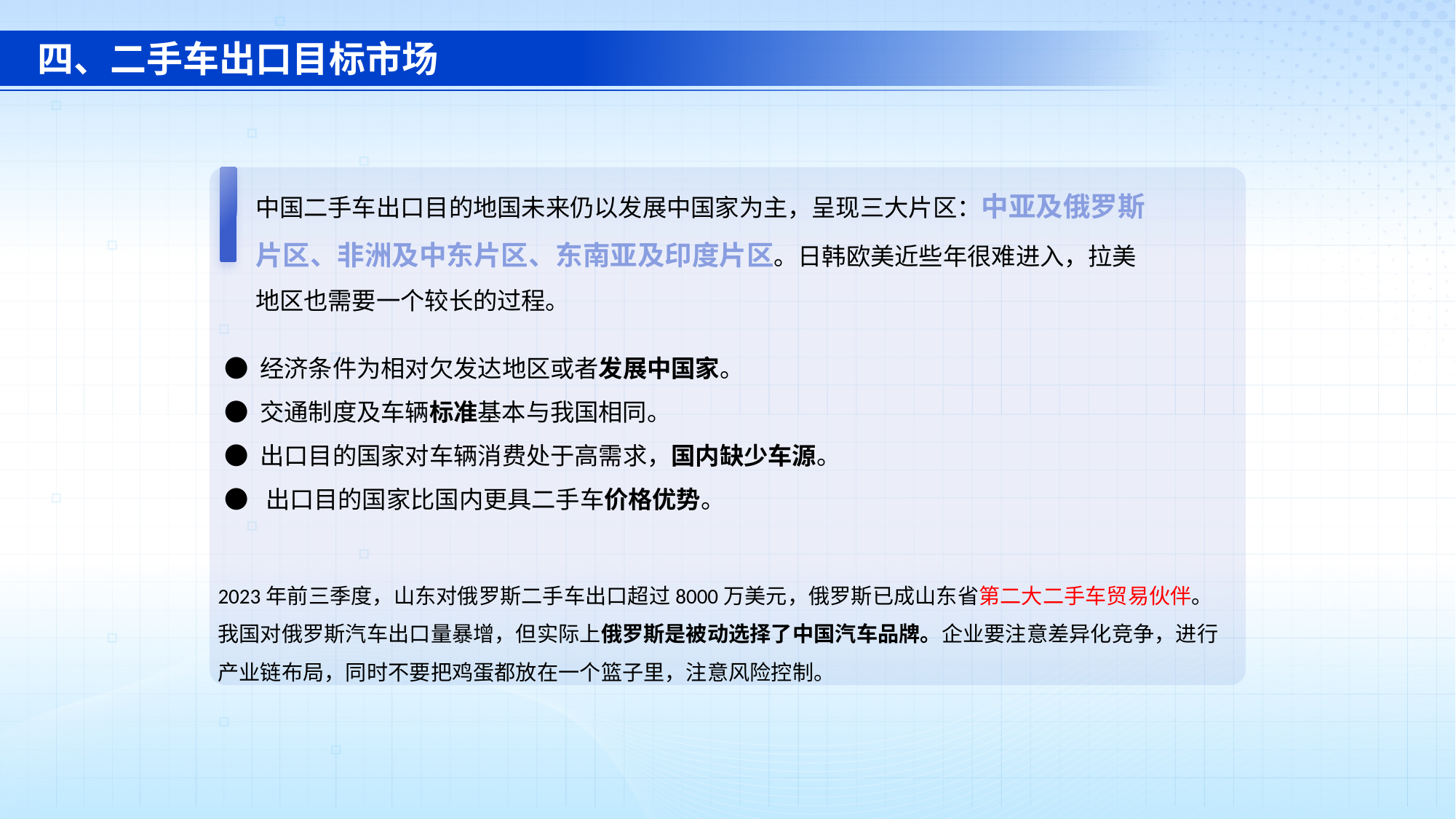

四、二手车出口目标市场

● 经济条件为相对欠发达地区或者发展中国家。
● 交通制度及车辆标准基本与我国相同。
● 出口目的国家对车辆消费处于高需求，国内缺少车源。
●  出口目的国家比国内更具二手车价格优势。

中国二手车出口目的地国未来仍以发展中国家为主，呈现三大片区：中亚及俄罗斯片区、非洲及中东片区、东南亚及印度片区。日韩欧美近些年很难进入，拉美地区也需要一个较长的过程。
2023年前三季度，山东对俄罗斯二手车出口超过8000万美元，俄罗斯已成山东省第二大二手车贸易伙伴。我国对俄罗斯汽车出口量暴增，但实际上俄罗斯是被动选择了中国汽车品牌。企业要注意差异化竞争，进行产业链布局，同时不要把鸡蛋都放在一个篮子里，注意风险控制。